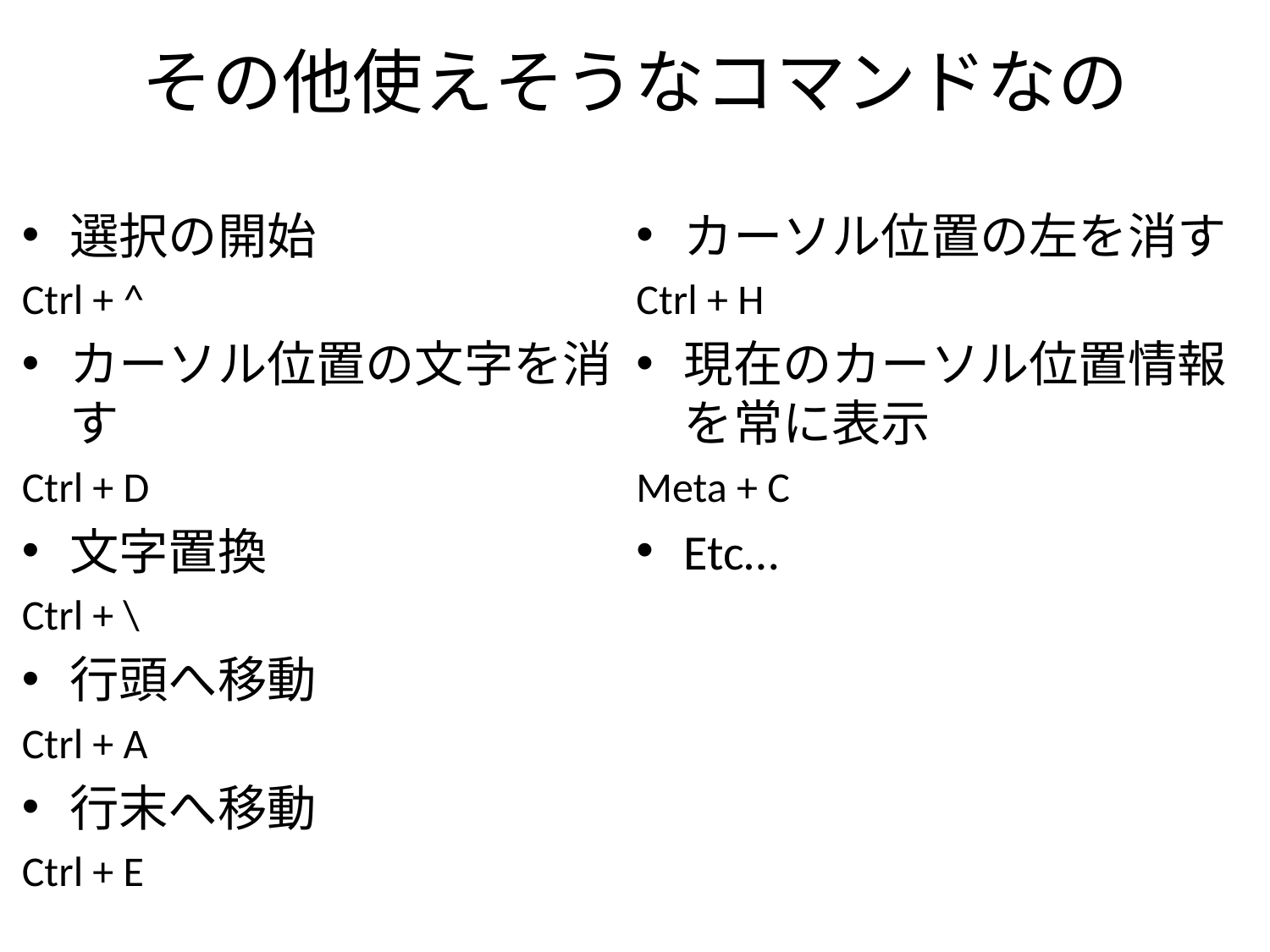

# その他使えそうなコマンドなの
選択の開始
Ctrl + ^
カーソル位置の文字を消す
Ctrl + D
文字置換
Ctrl + \
行頭へ移動
Ctrl + A
行末へ移動
Ctrl + E

カーソル位置の左を消す
Ctrl + H
現在のカーソル位置情報を常に表示
Meta + C
Etc…